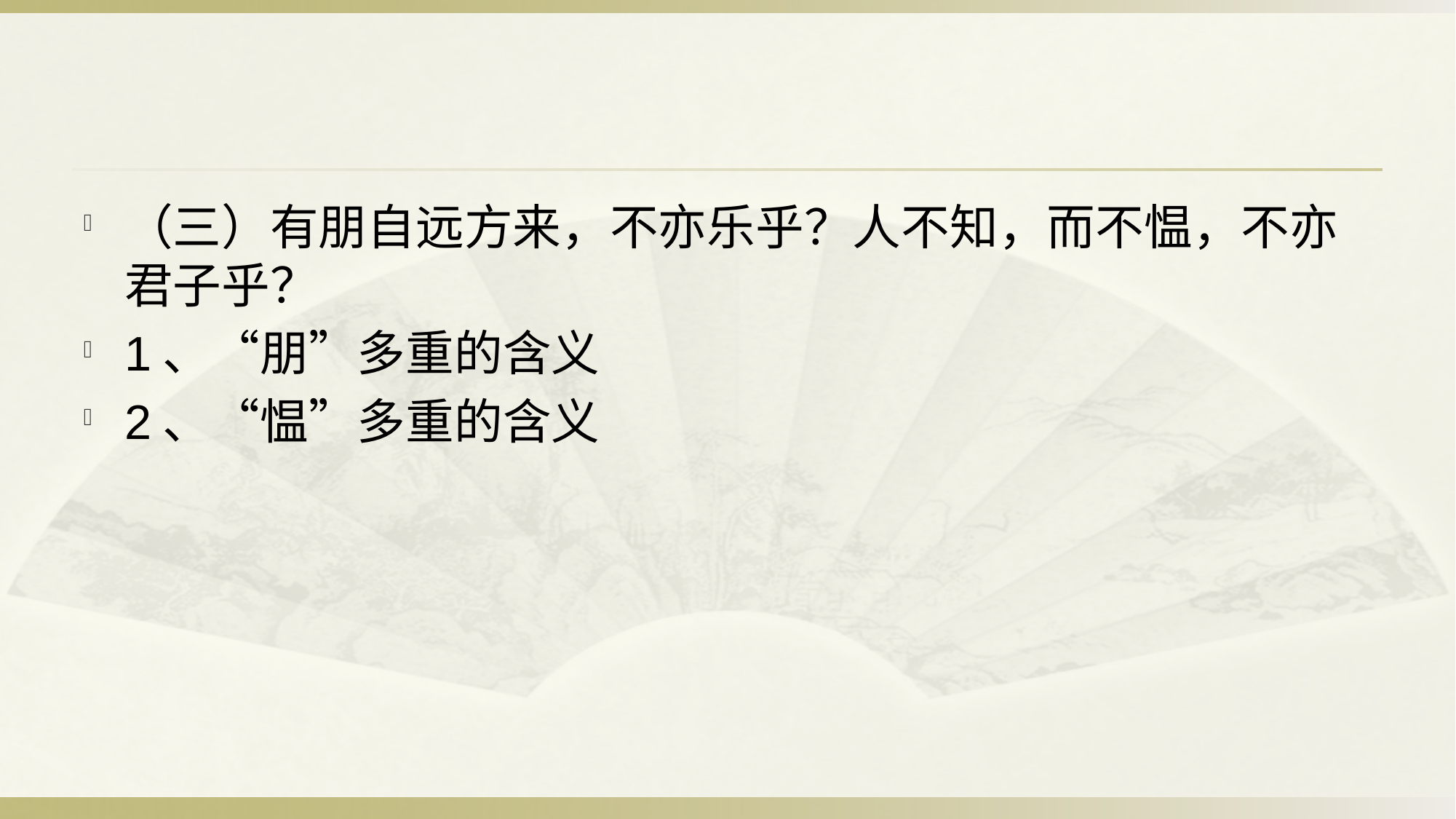

#
（三）有朋自远方来，不亦乐乎？人不知，而不愠，不亦君子乎？
1、“朋”多重的含义
2、“愠”多重的含义